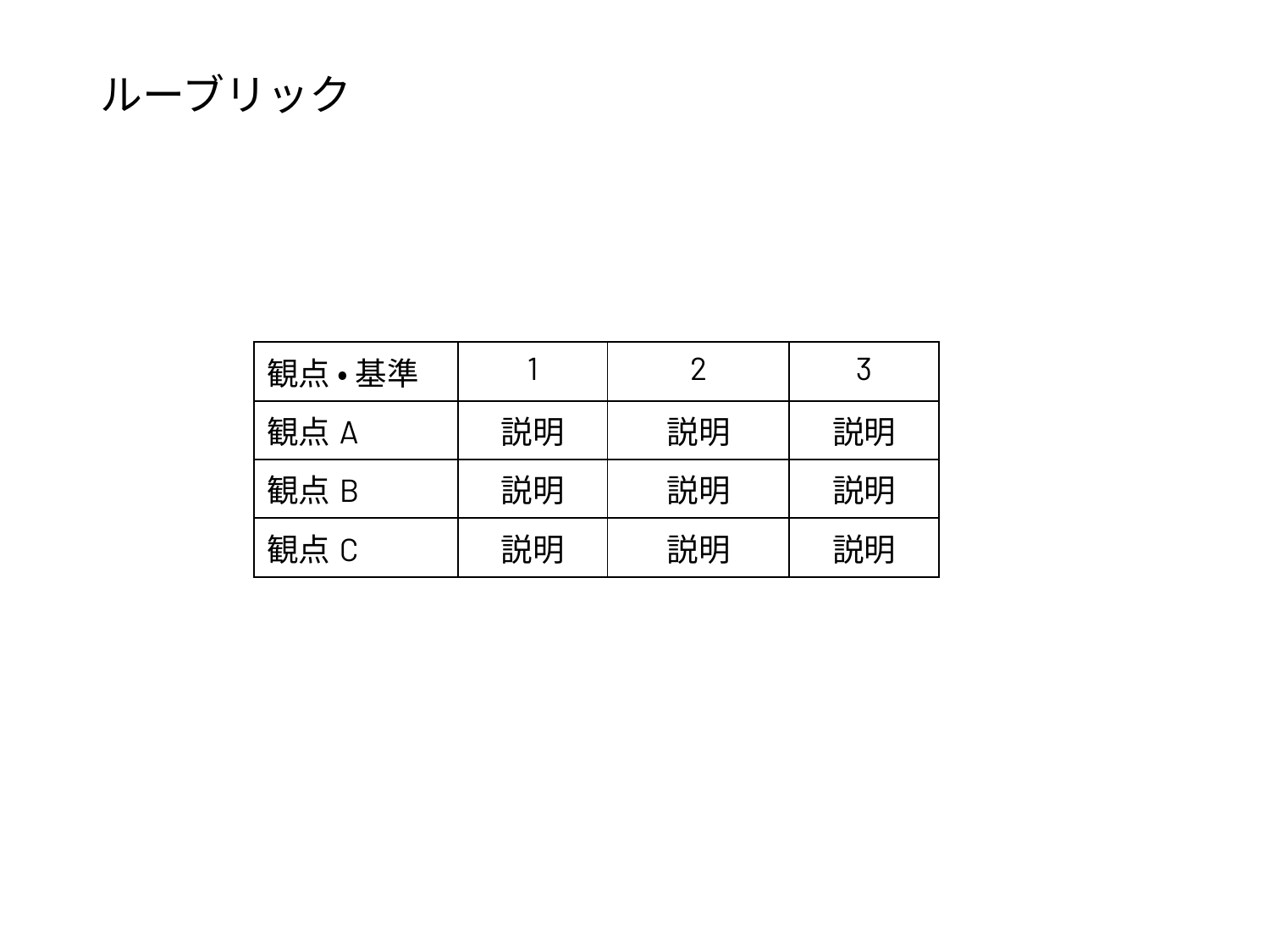

# ルーブリック
| 観点 ・ 基準 | 1 | 2 | 3 |
| --- | --- | --- | --- |
| 観点A | 説明 | 説明 | 説明 |
| 観点B | 説明 | 説明 | 説明 |
| 観点C | 説明 | 説明 | 説明 |